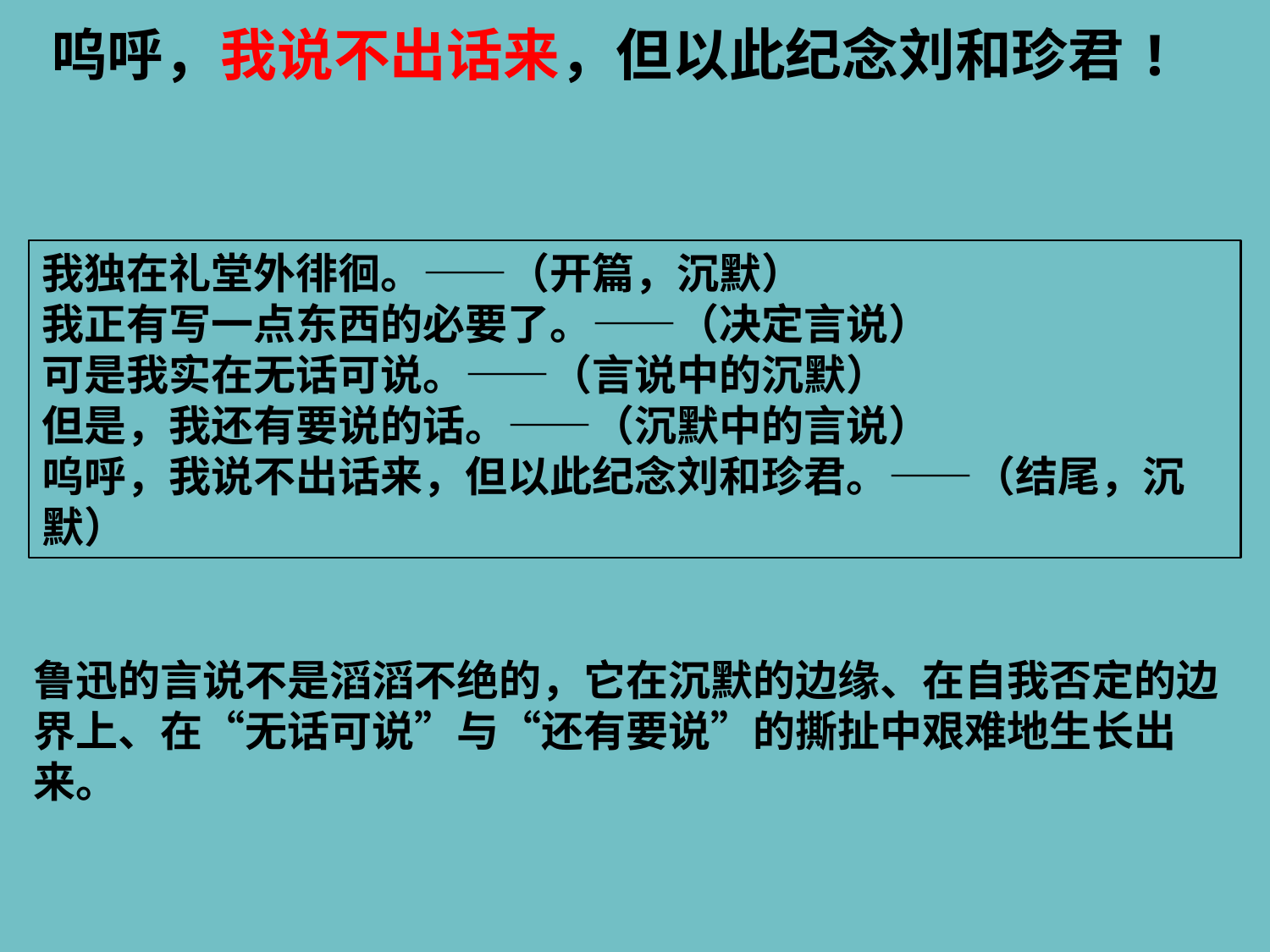

呜呼，我说不出话来，但以此纪念刘和珍君!
我独在礼堂外徘徊。——（开篇，沉默）
我正有写一点东西的必要了。——（决定言说）
可是我实在无话可说。——（言说中的沉默）
但是，我还有要说的话。——（沉默中的言说）
呜呼，我说不出话来，但以此纪念刘和珍君。——（结尾，沉默）
鲁迅的言说不是滔滔不绝的，它在沉默的边缘、在自我否定的边界上、在“无话可说”与“还有要说”的撕扯中艰难地生长出来。